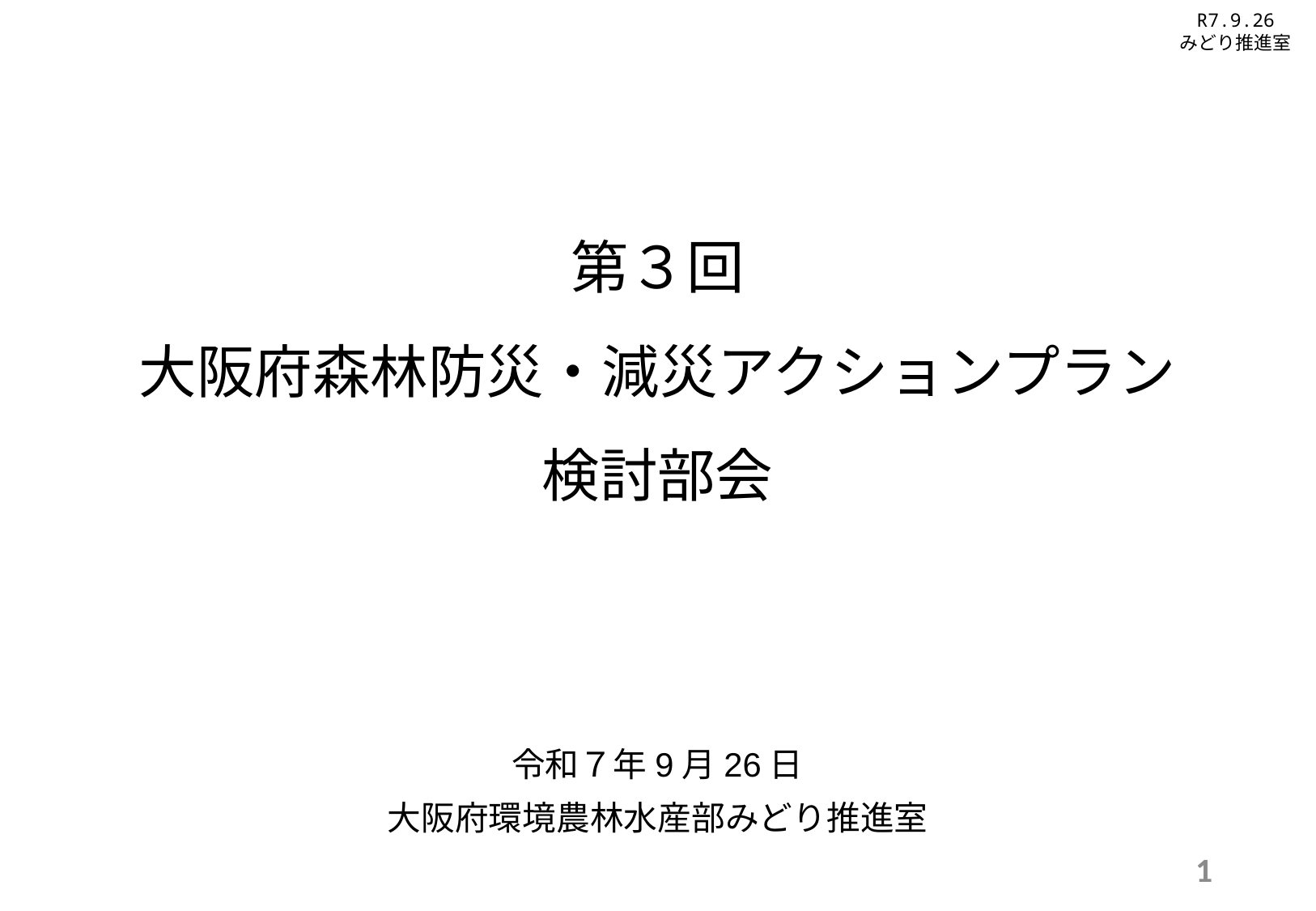

R7.9.26
みどり推進室
# 第３回 大阪府森林防災・減災アクションプラン 検討部会
令和７年9月26日
大阪府環境農林水産部みどり推進室
1